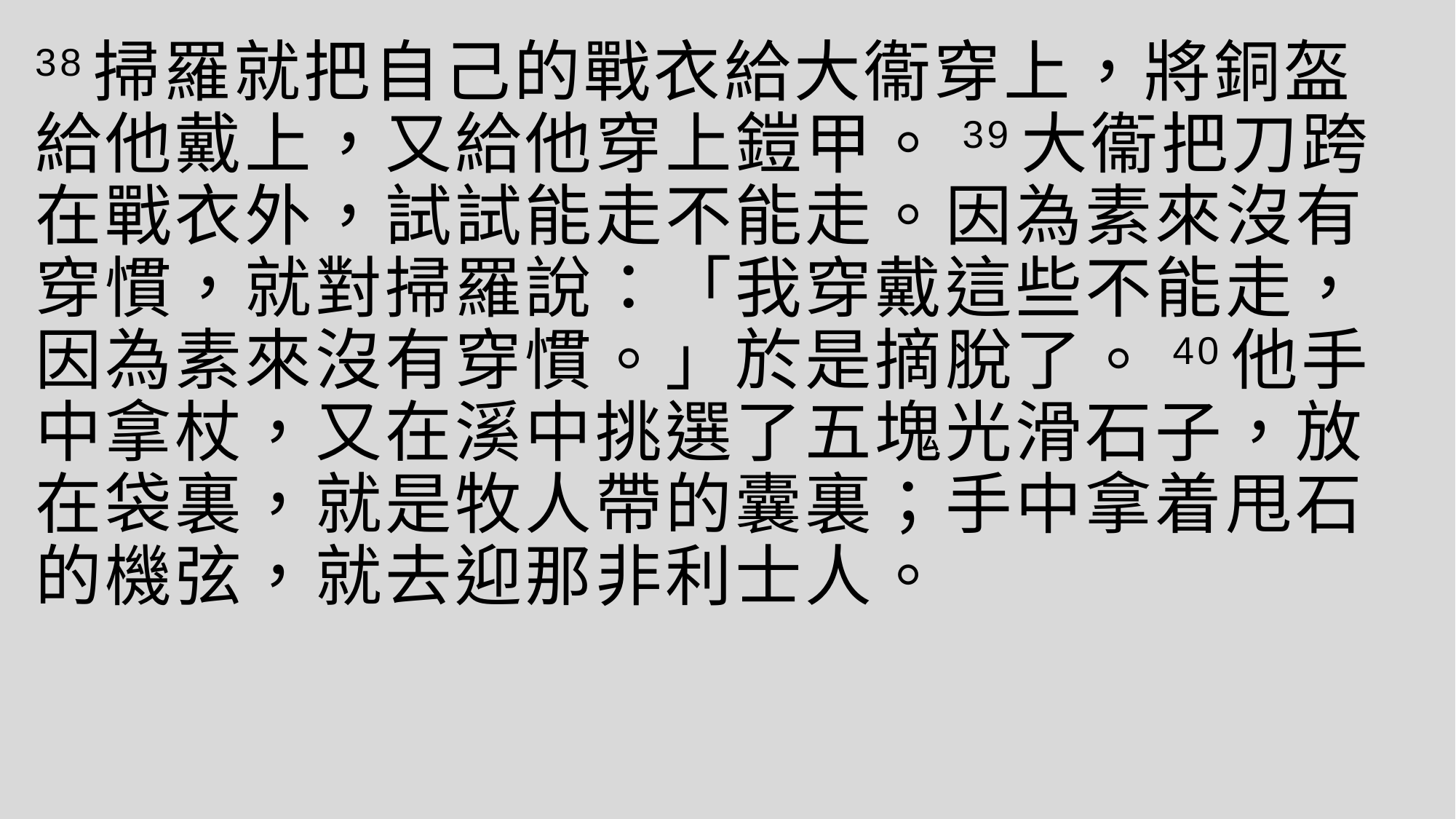

38掃羅就把自己的戰衣給大衞穿上，將銅盔給他戴上，又給他穿上鎧甲。39大衞把刀跨在戰衣外，試試能走不能走。因為素來沒有穿慣，就對掃羅說：「我穿戴這些不能走，因為素來沒有穿慣。」於是摘脫了。40他手中拿杖，又在溪中挑選了五塊光滑石子，放在袋裏，就是牧人帶的囊裏；手中拿着甩石的機弦，就去迎那非利士人。